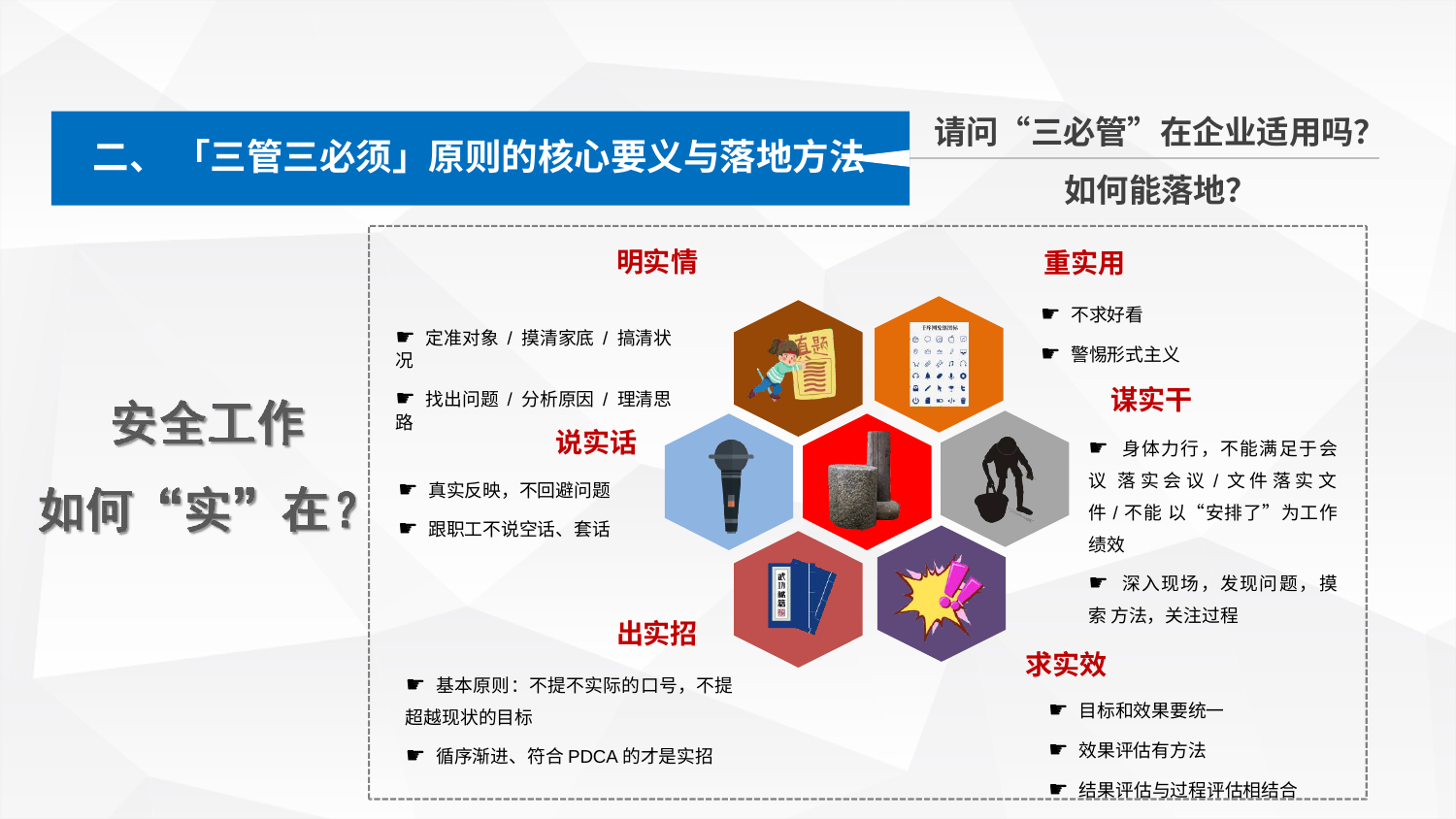

# 请问“三必管”在企业适用吗？

二、 「三管三必须」原则的核心要义与落地方法

如何能落地？

明实情
重实用
☛ 不求好看
☛ 警惕形式主义
谋实干
☛ 身体力行，不能满足于会议 落实会议/文件落实文件/不能 以“安排了”为工作绩效
☛ 深入现场，发现问题，摸索 方法，关注过程
求实效
☛ 目标和效果要统一
☛ 效果评估有方法
☛ 结果评估与过程评估相结合

☛ 定准对象 / 摸清家底 / 搞清状况
☛ 找出问题 / 分析原因 / 理清思路

说实话
☛ 真实反映，不回避问题
☛ 跟职工不说空话、套话

出实招
☛ 基本原则：不提不实际的口号，不提 超越现状的目标
☛ 循序渐进、符合PDCA的才是实招